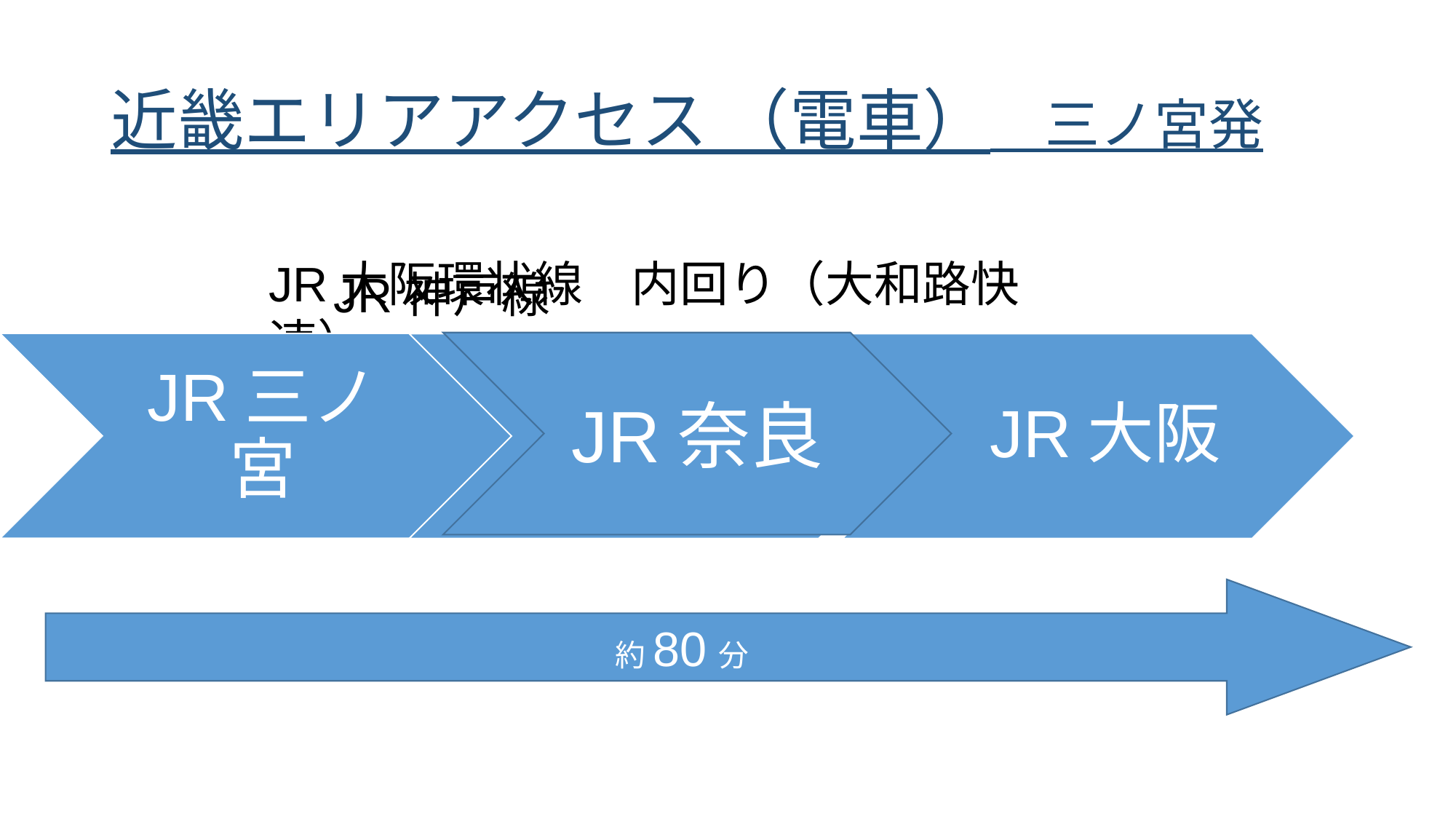

# 近畿エリアアクセス （電車）　三ノ宮発
JR大阪環状線　内回り（大和路快速）
JR神戸線
JR奈良

JR三ノ宮

JR大阪

JR大阪
約80分